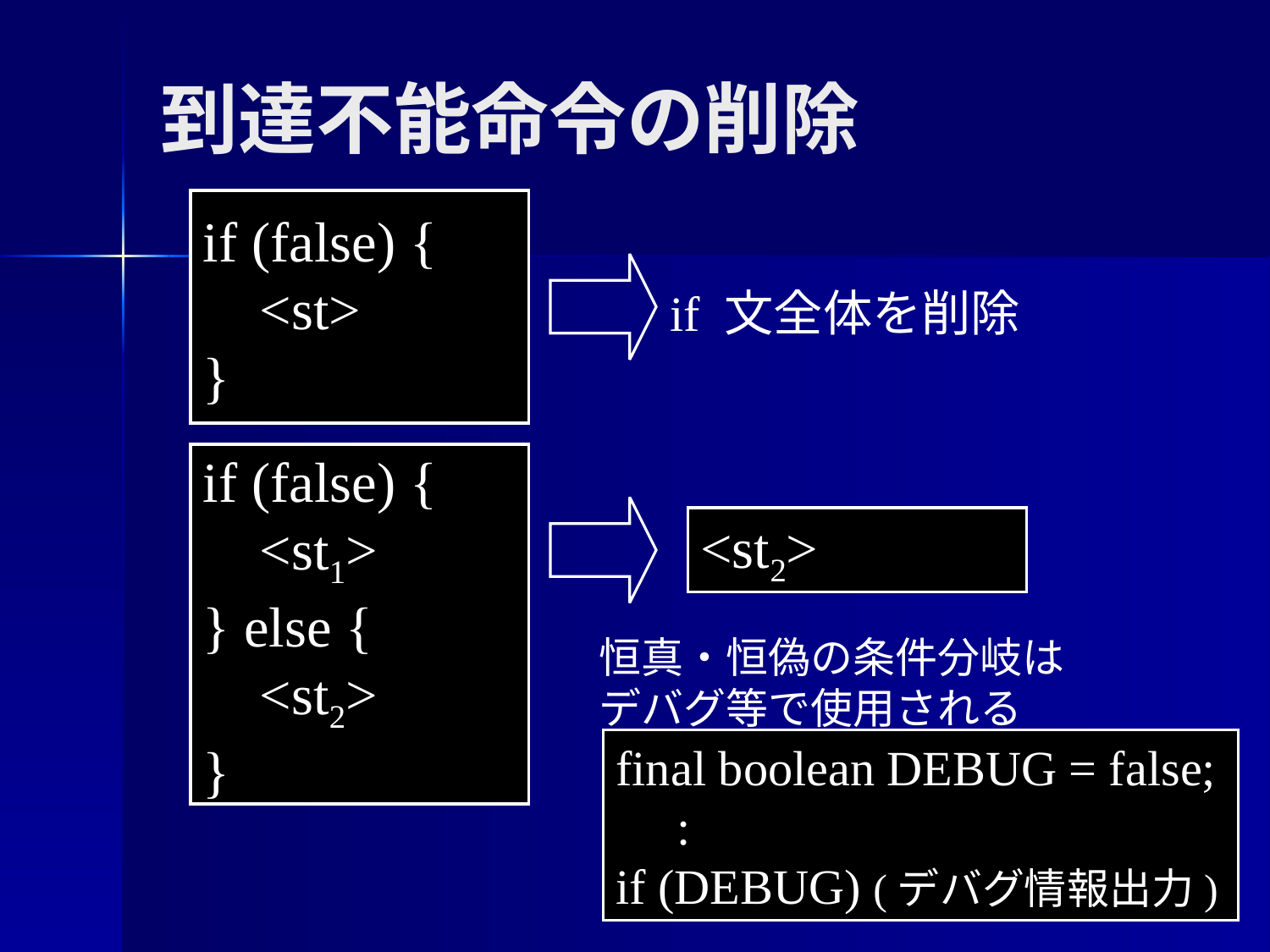

到達不能命令の削除
if (false) {
    <st>
}

if 文全体を削除
if (false) {
    <st1>
} else {
    <st2>
}

<st2>
恒真・恒偽の条件分岐は
デバグ等で使用される
final boolean DEBUG = false;
     :
if (DEBUG) (デバグ情報出力)